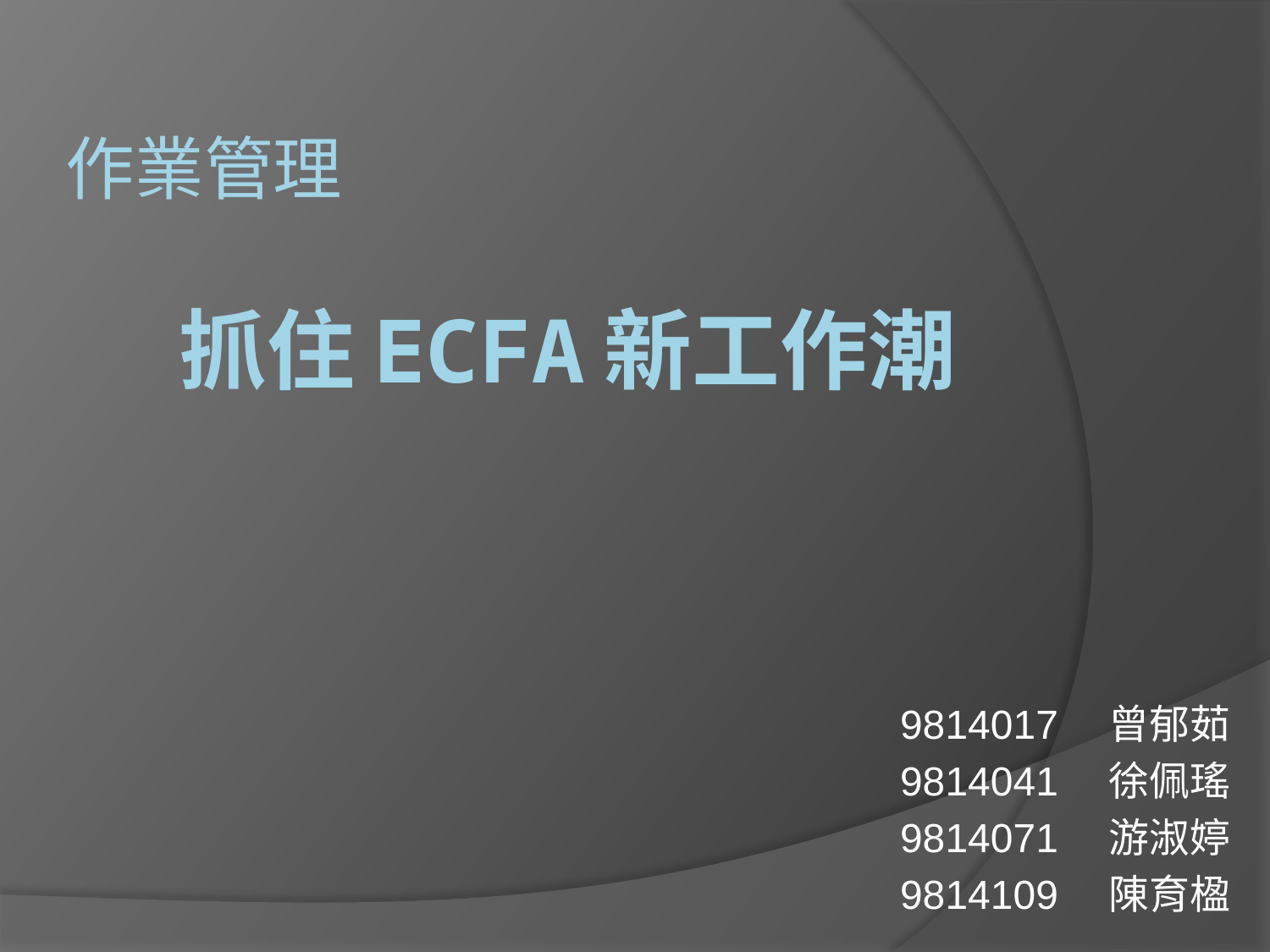

# 作業管理 抓住ECFA新工作潮
9814017　曾郁茹
9814041　徐佩瑤
9814071　游淑婷
9814109　陳育楹